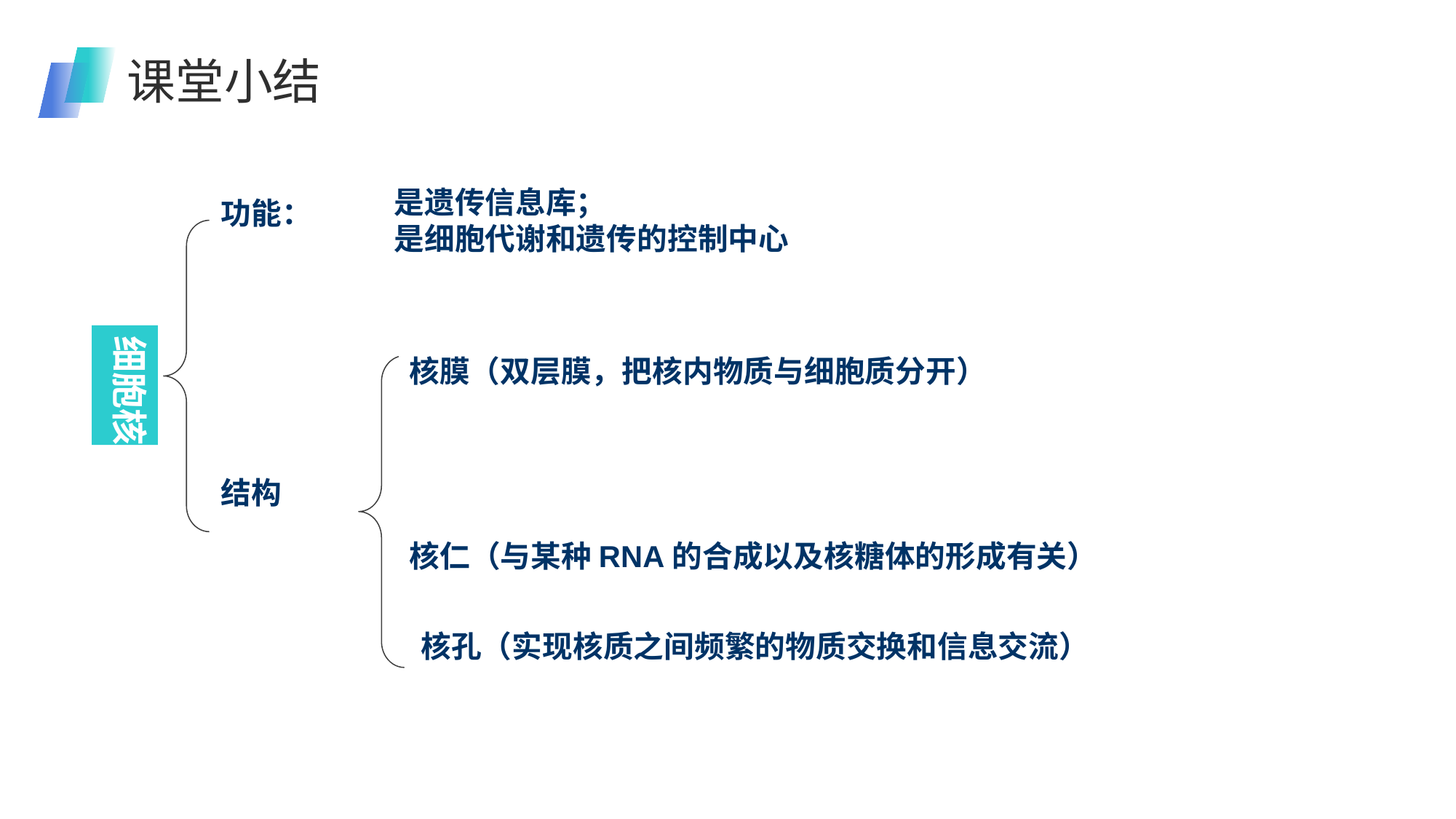

课堂小结
是遗传信息库；
是细胞代谢和遗传的控制中心
功能：

细胞核
核膜（双层膜，把核内物质与细胞质分开）

结构
核仁（与某种RNA的合成以及核糖体的形成有关）
核孔（实现核质之间频繁的物质交换和信息交流）